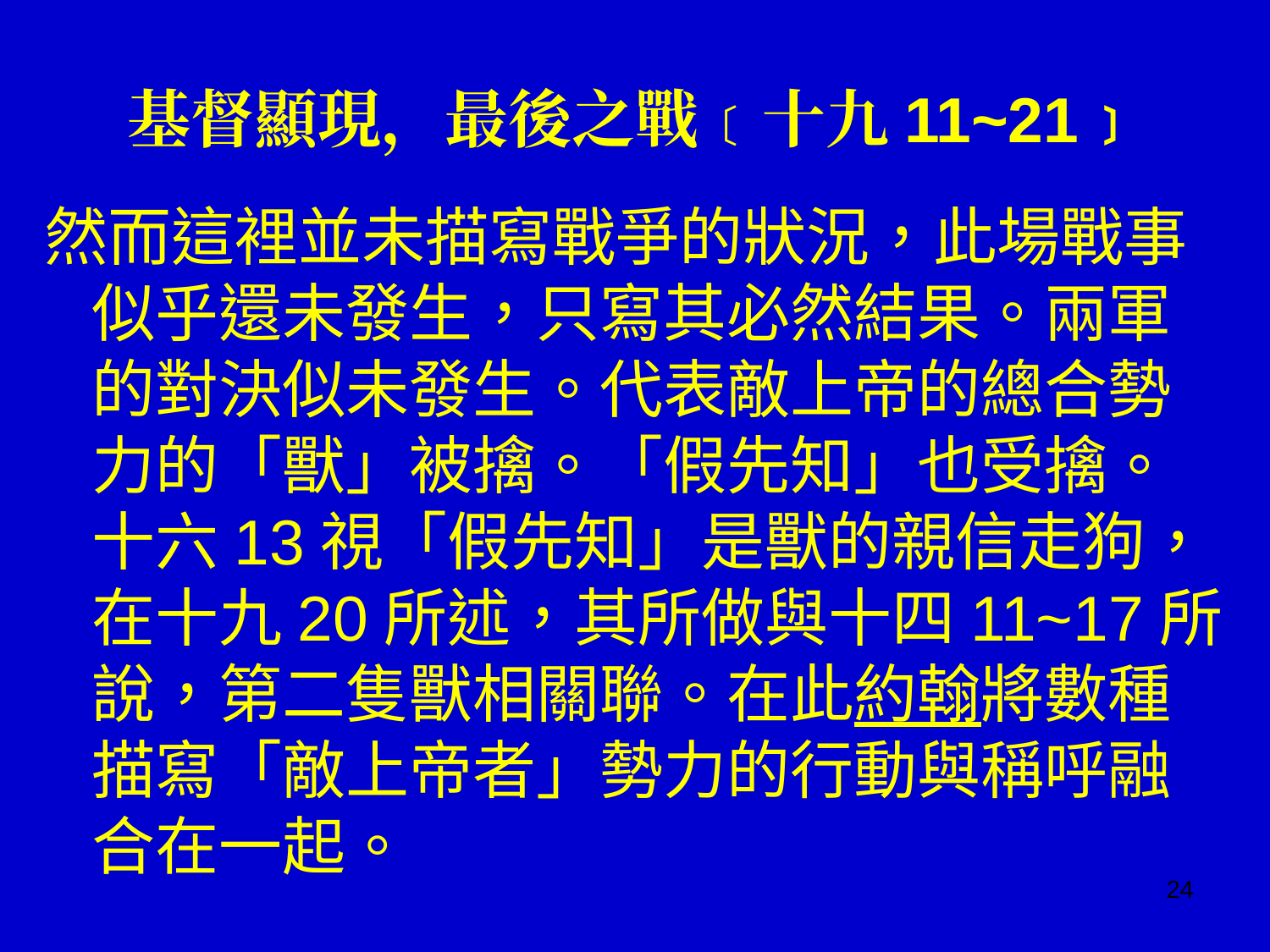

# 基督顯現，最後之戰﹝十九11~21﹞
然而這裡並未描寫戰爭的狀況，此場戰事似乎還未發生，只寫其必然結果。兩軍的對決似未發生。代表敵上帝的總合勢力的「獸」被擒。「假先知」也受擒。十六13視「假先知」是獸的親信走狗，在十九20所述，其所做與十四11~17所說，第二隻獸相關聯。在此約翰將數種描寫「敵上帝者」勢力的行動與稱呼融合在一起。
24